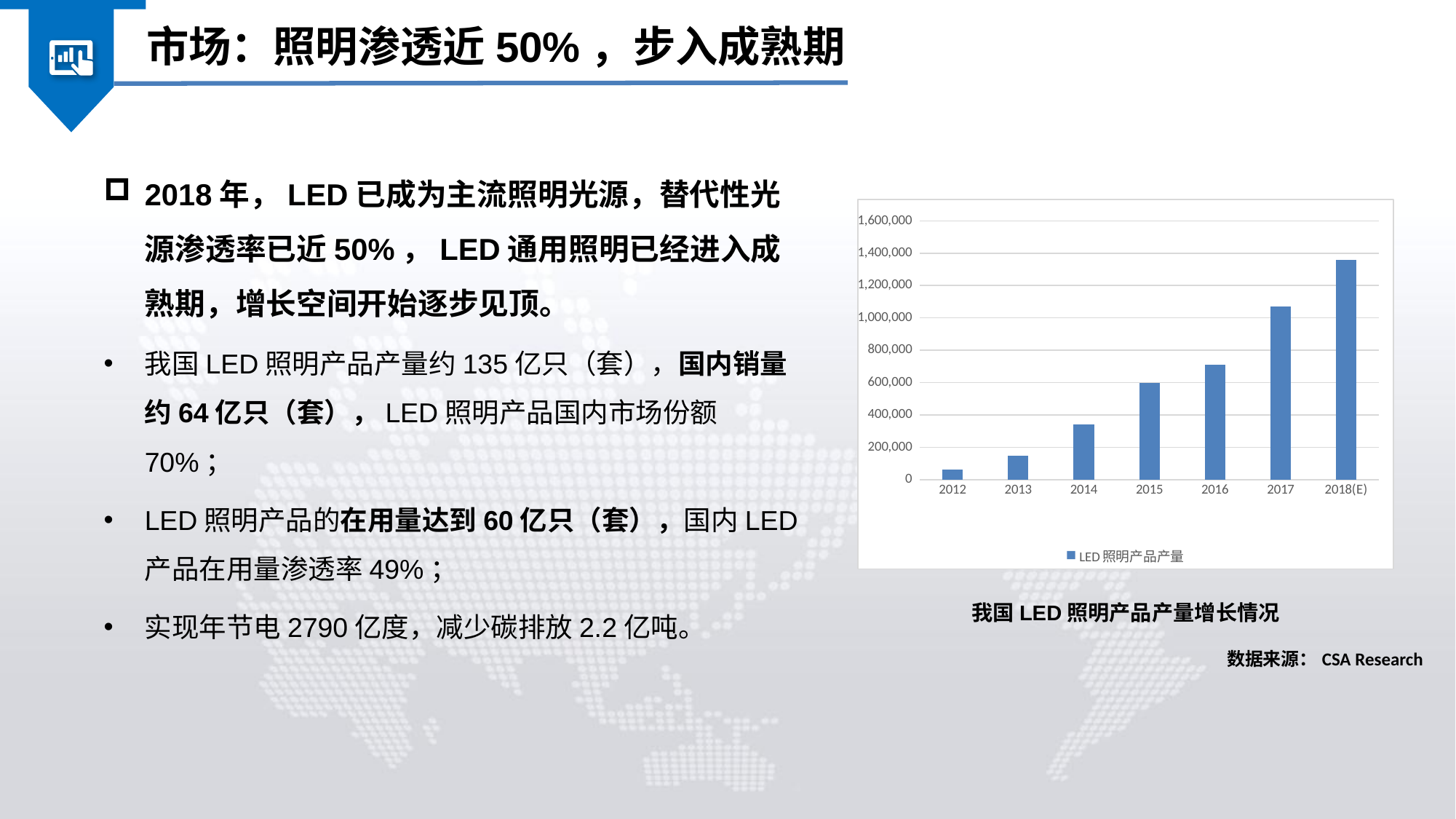

市场：照明渗透近50%，步入成熟期
2018年，LED已成为主流照明光源，替代性光源渗透率已近50%，LED通用照明已经进入成熟期，增长空间开始逐步见顶。
我国LED照明产品产量约135亿只（套），国内销量约64亿只（套），LED照明产品国内市场份额70%；
LED照明产品的在用量达到60亿只（套），国内LED产品在用量渗透率49%；
实现年节电2790亿度，减少碳排放2.2亿吨。

### Chart

| Category | LED照明产品产量 |
|---|---|
| 2012 | 61266.5906512498 |
| 2013 | 145797.259933647 |
| 2014 | 339338.291712524 |
| 2015 | 598584.90386605 |
| 2016 | 710495.213464544 |
| 2017 | 1069594.04254953 |
| 2018(E) | 1358754.46875074 |
我国LED照明产品产量增长情况
数据来源：CSA Research